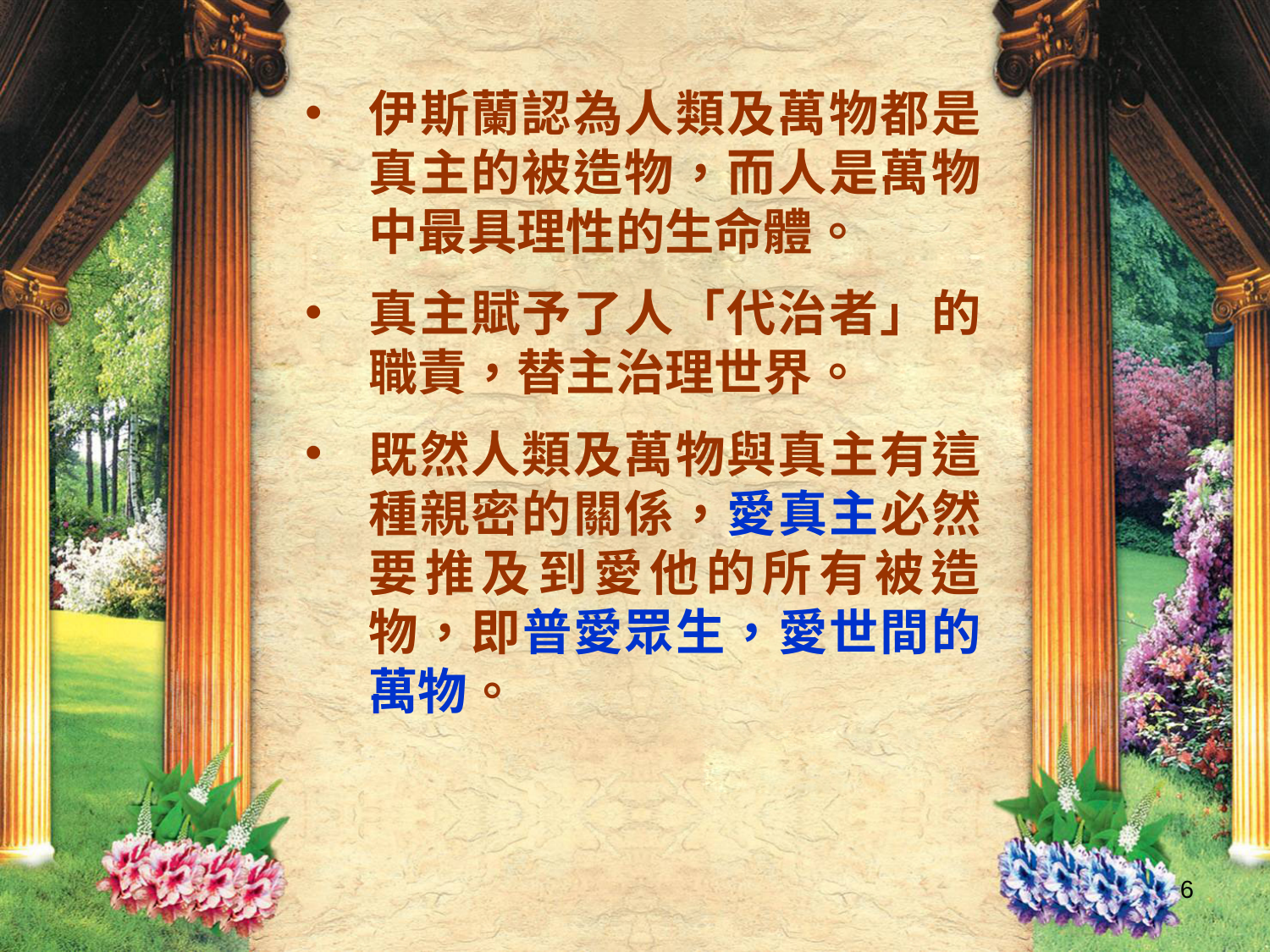

伊斯蘭認為人類及萬物都是真主的被造物，而人是萬物中最具理性的生命體。
真主賦予了人「代治者」的職責，替主治理世界。
既然人類及萬物與真主有這種親密的關係，愛真主必然要推及到愛他的所有被造物，即普愛眾生，愛世間的萬物。
6